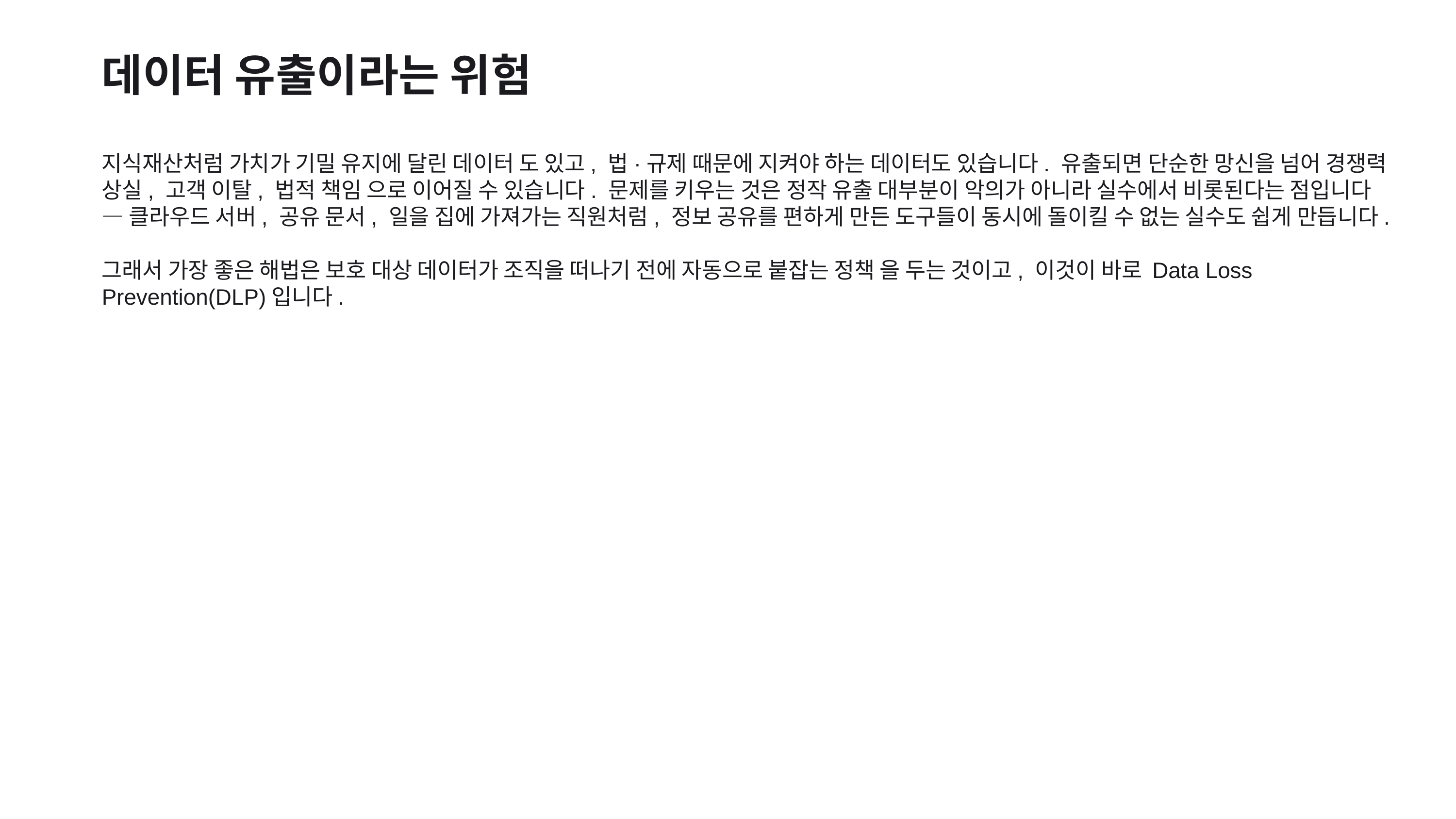

데이터 유출이라는 위험
지식재산처럼 가치가 기밀 유지에 달린 데이터 도 있고, 법·규제 때문에 지켜야 하는 데이터도 있습니다. 유출되면 단순한 망신을 넘어 경쟁력 상실, 고객 이탈, 법적 책임 으로 이어질 수 있습니다. 문제를 키우는 것은 정작 유출 대부분이 악의가 아니라 실수에서 비롯된다는 점입니다 — 클라우드 서버, 공유 문서, 일을 집에 가져가는 직원처럼, 정보 공유를 편하게 만든 도구들이 동시에 돌이킬 수 없는 실수도 쉽게 만듭니다.

그래서 가장 좋은 해법은 보호 대상 데이터가 조직을 떠나기 전에 자동으로 붙잡는 정책 을 두는 것이고, 이것이 바로 Data Loss Prevention(DLP)입니다.